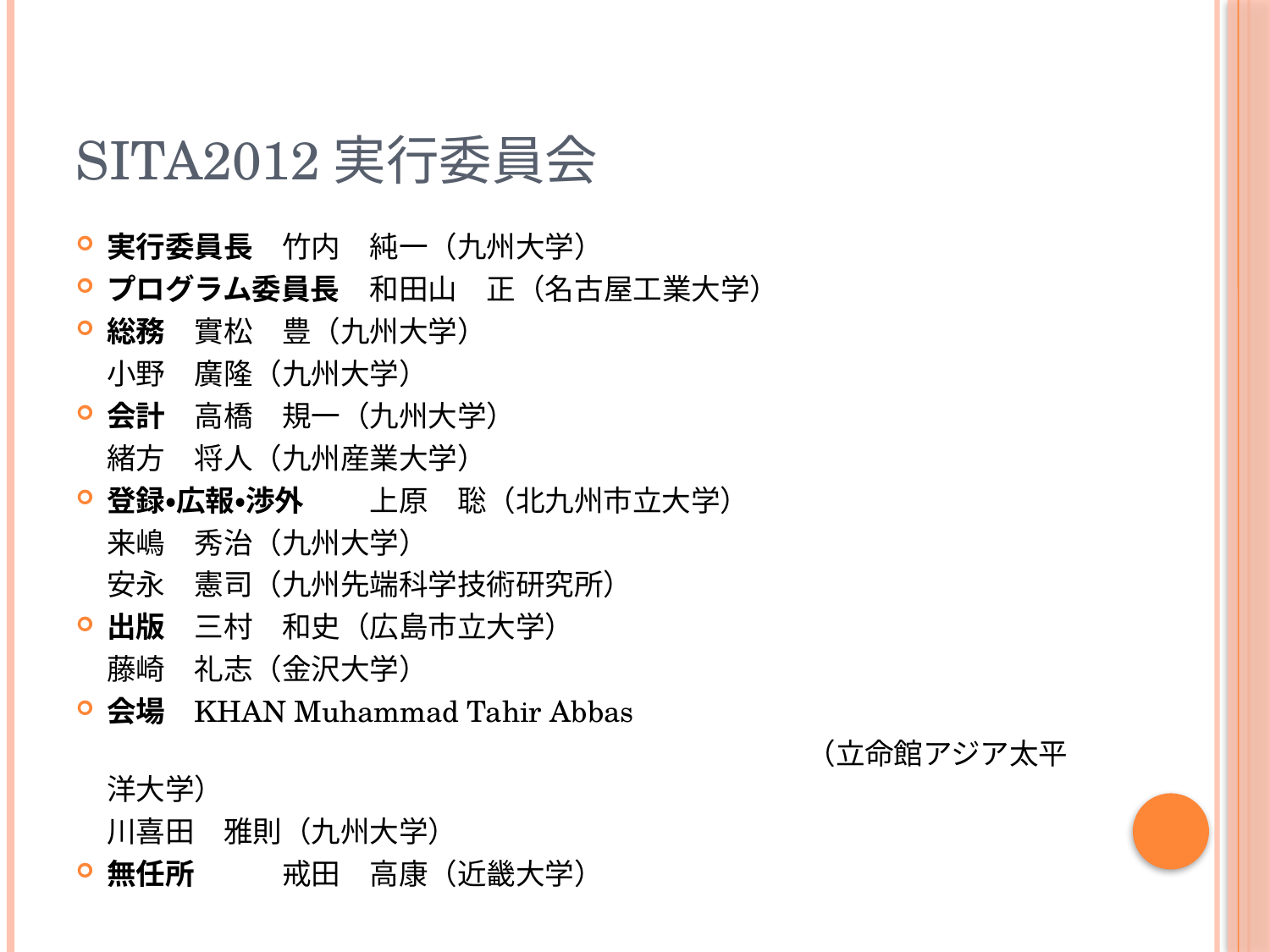

# SITA2012実行委員会
実行委員長		竹内　純一（九州大学）
プログラム委員長	和田山　正（名古屋工業大学）
総務			實松　豊（九州大学）
				小野　廣隆（九州大学）
会計			高橋　規一（九州大学）
				緒方　将人（九州産業大学）
登録・広報・渉外	上原　聡（北九州市立大学）
				来嶋　秀治（九州大学）
				安永　憲司（九州先端科学技術研究所）
出版			三村　和史（広島市立大学）
				藤崎　礼志（金沢大学）
会場			KHAN Muhammad Tahir Abbas
　　　　　　　　　　　　　　　　　　　　　　　　　（立命館アジア太平洋大学）
				川喜田　雅則（九州大学）
無任所		戒田　高康（近畿大学）